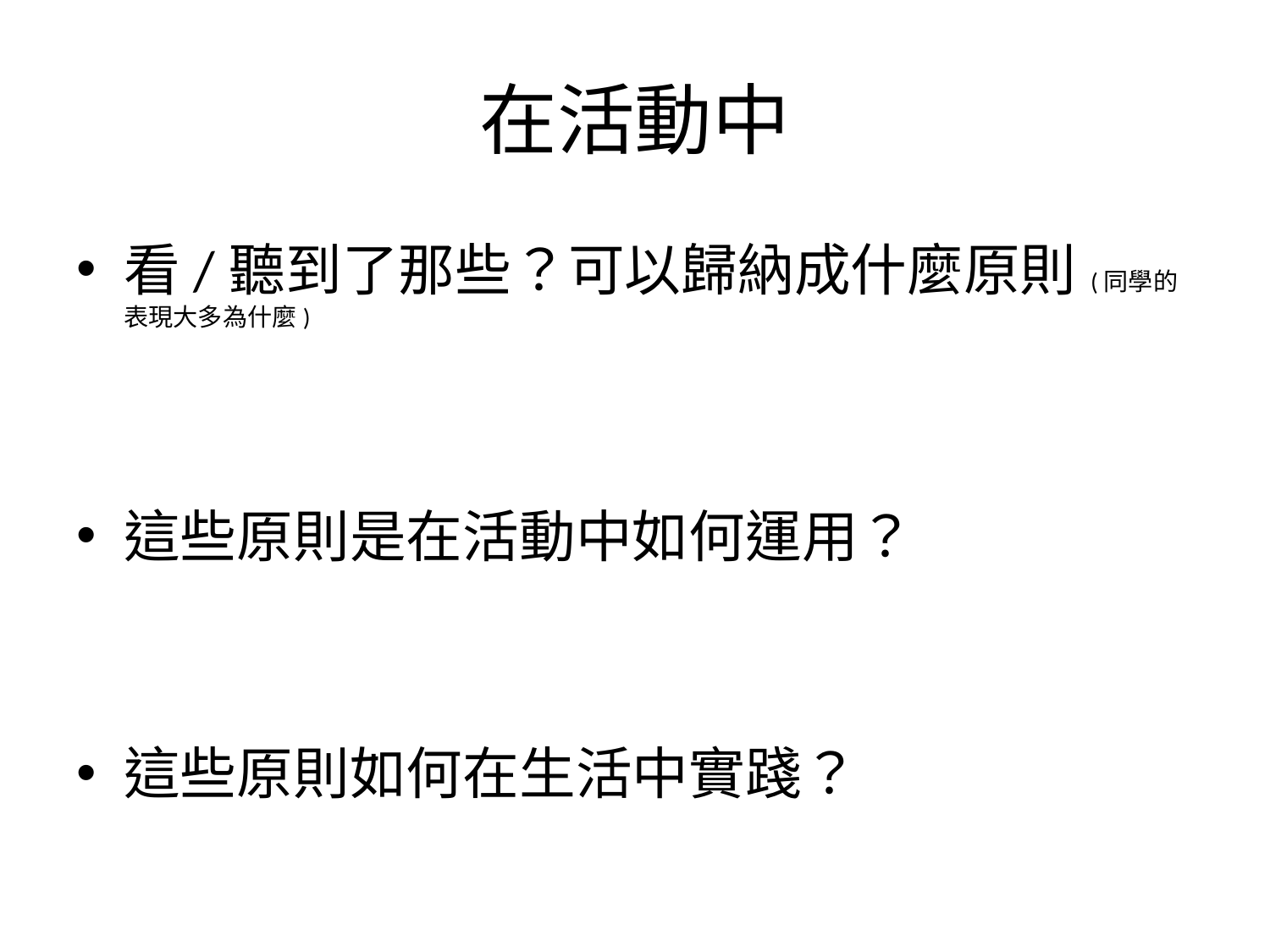

# 在活動中
看/聽到了那些？可以歸納成什麼原則(同學的表現大多為什麼)

這些原則是在活動中如何運用？

這些原則如何在生活中實踐？